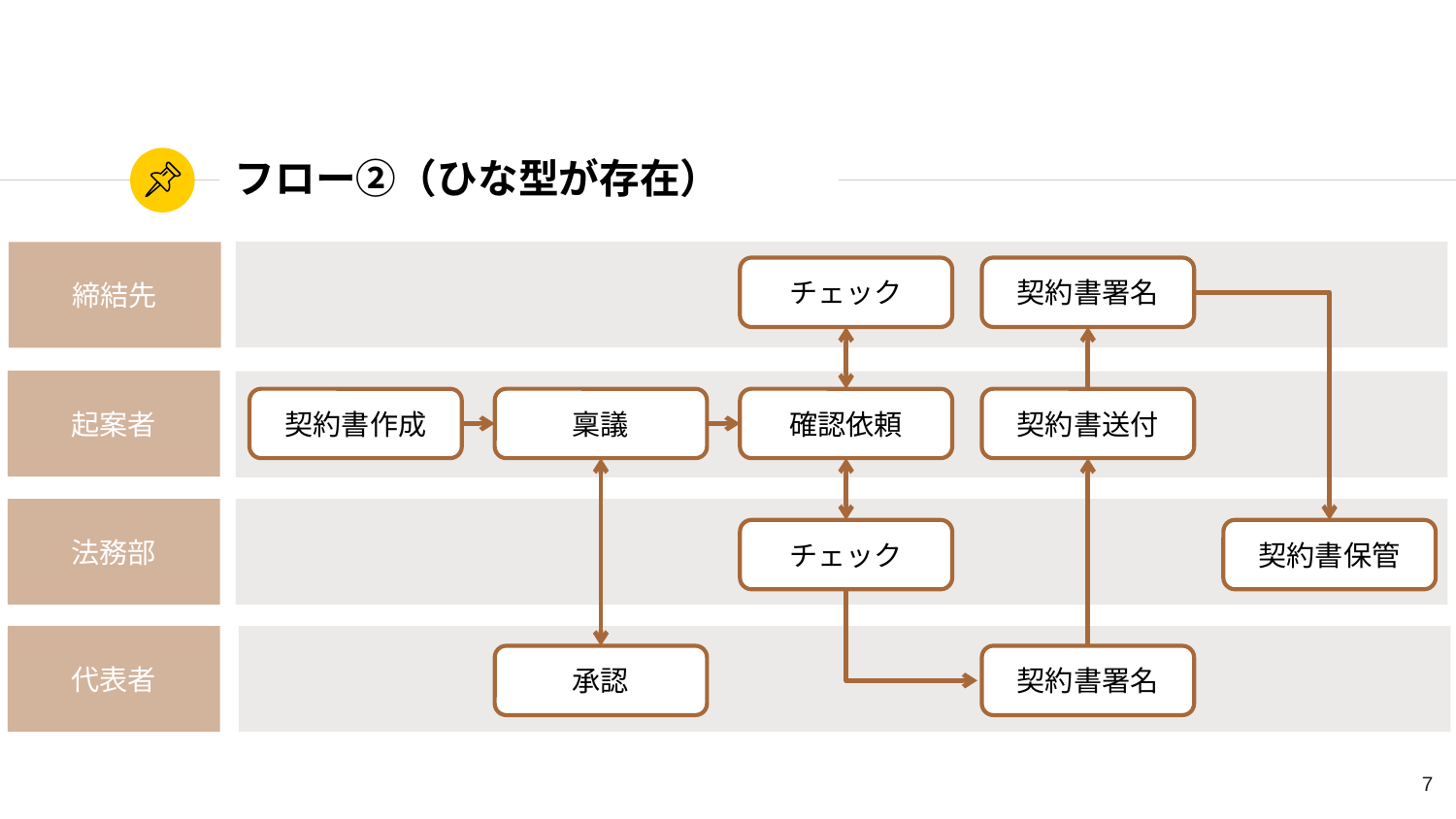

# フロー②（ひな型が存在）

締結先
チェック
契約書署名
起案者

確認依頼
契約書作成
稟議
契約書送付
法務部

チェック
契約書保管
代表者

承認
契約書署名
7